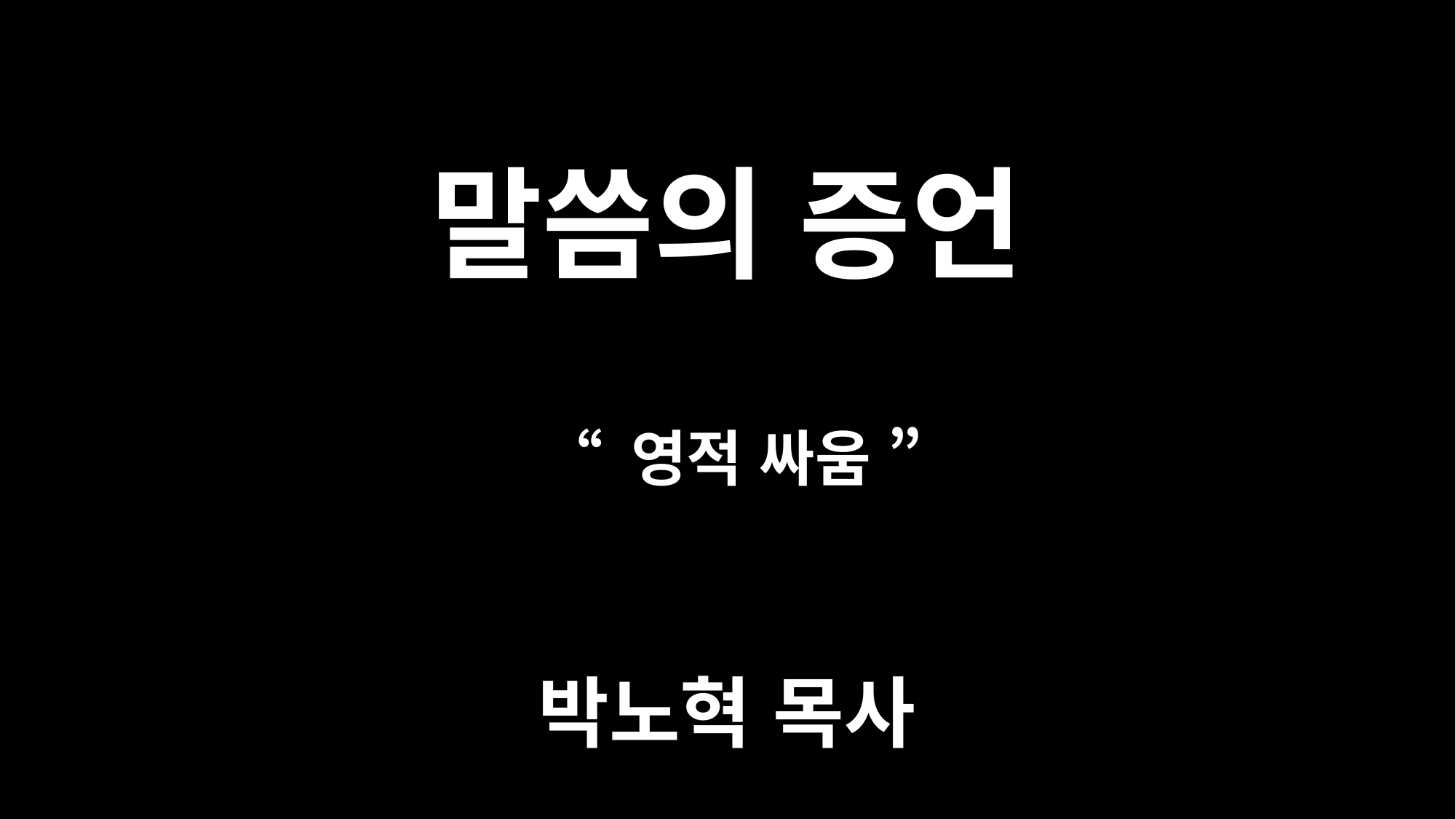

# 말씀의 증언
“ 영적 싸움 ”
박노혁 목사